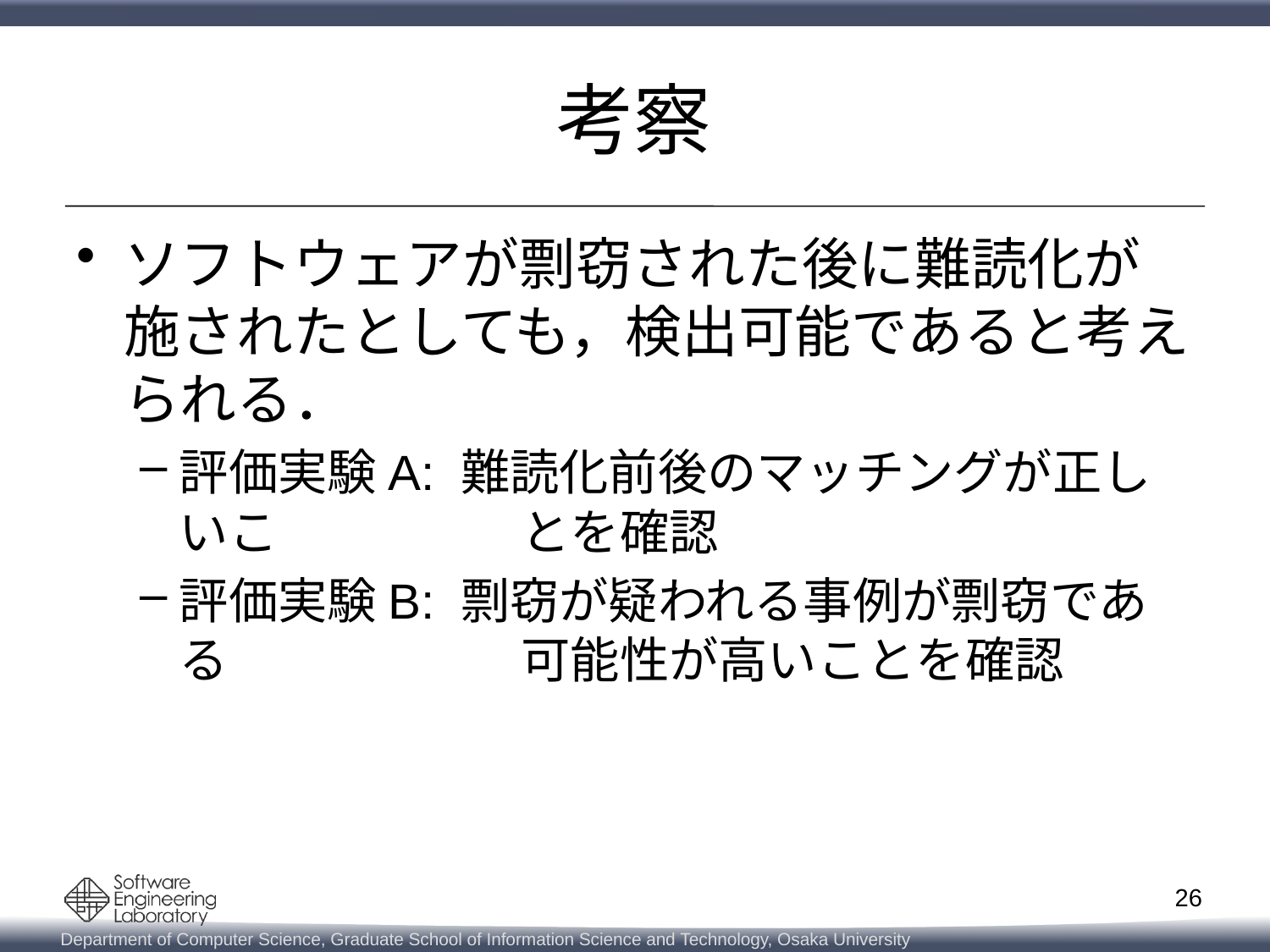

# 考察
ソフトウェアが剽窃された後に難読化が施されたとしても，検出可能であると考えられる．
評価実験A: 難読化前後のマッチングが正しいこ		        とを確認
評価実験B: 剽窃が疑われる事例が剽窃である		        可能性が高いことを確認
26